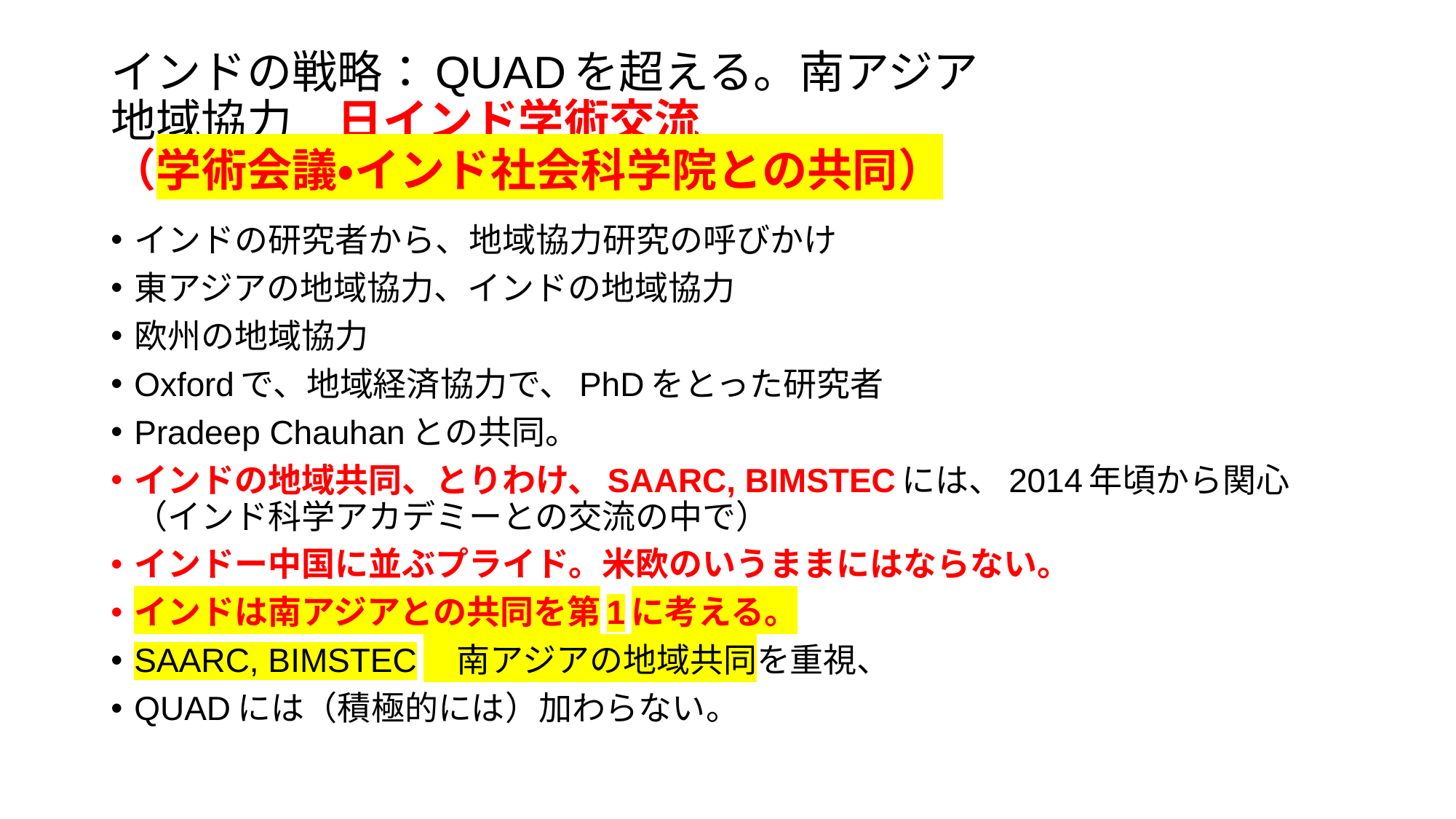

# インドの戦略：QUADを超える。南アジア 地域協力　日インド学術交流 （学術会議・インド社会科学院との共同）
インドの研究者から、地域協力研究の呼びかけ
東アジアの地域協力、インドの地域協力
欧州の地域協力
Oxfordで、地域経済協力で、PhDをとった研究者
Pradeep Chauhanとの共同。
インドの地域共同、とりわけ、SAARC, BIMSTECには、2014年頃から関心（インド科学アカデミーとの交流の中で）
インドー中国に並ぶプライド。米欧のいうままにはならない。
インドは南アジアとの共同を第1に考える。
SAARC, BIMSTEC　南アジアの地域共同を重視、
QUADには（積極的には）加わらない。